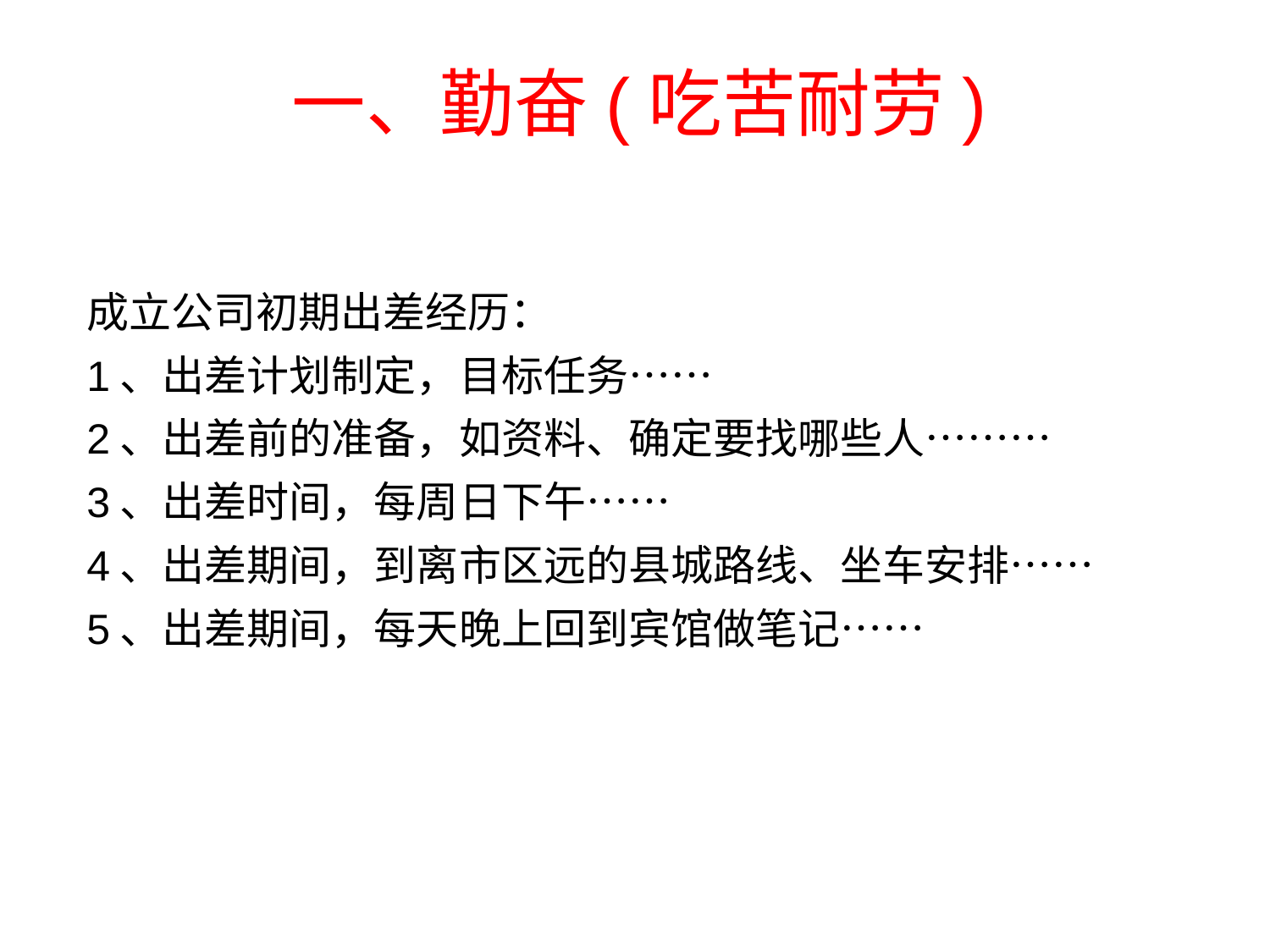

一、勤奋(吃苦耐劳)

成立公司初期出差经历：
1、出差计划制定，目标任务……
2、出差前的准备，如资料、确定要找哪些人………
3、出差时间，每周日下午……
4、出差期间，到离市区远的县城路线、坐车安排……
5、出差期间，每天晚上回到宾馆做笔记……